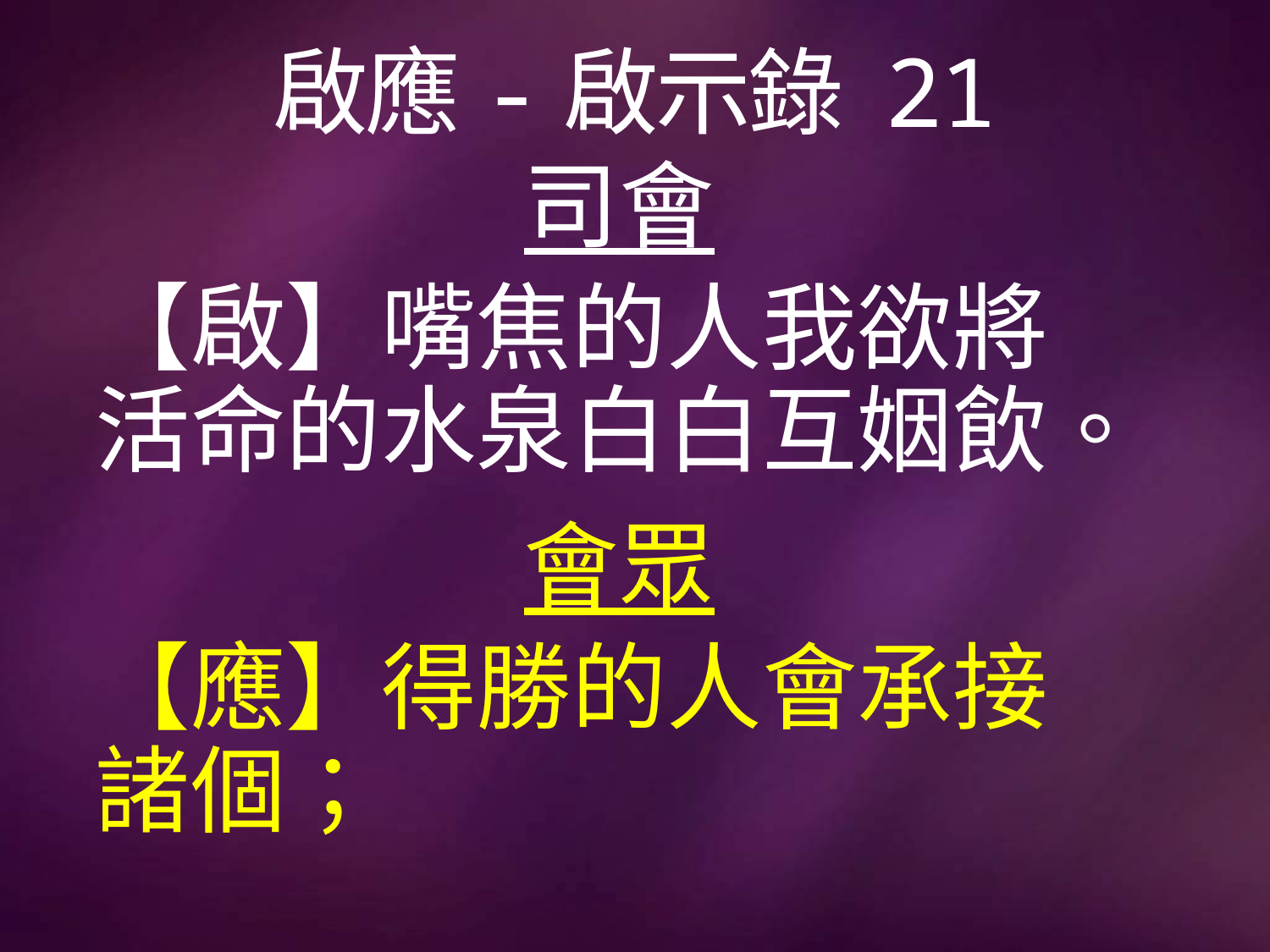

# 啟應-啟示錄 21
司會
【啟】嘴焦的人我欲將活命的水泉白白互姻飲。

會眾
【應】得勝的人會承接諸個；